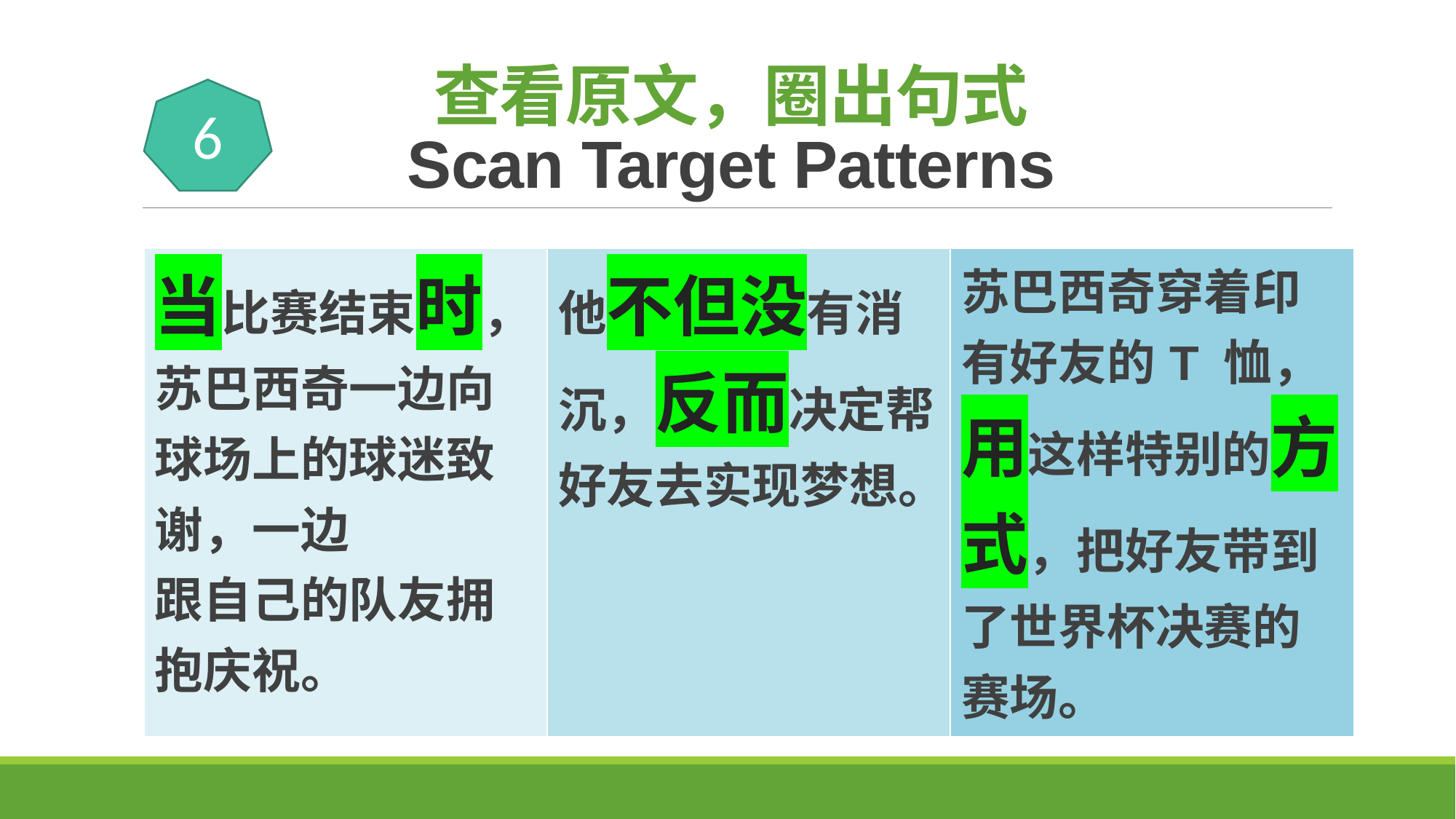

# 查看原文，圈出句式 Scan Target Patterns
6

| 当比赛结束时，苏巴西奇一边向球场上的球迷致谢，一边 跟自己的队友拥抱庆祝。 | 他不但没有消沉，反而决定帮好友去实现梦想。 | 苏巴西奇穿着印有好友的T 恤，用这样特别的方式，把好友带到了世界杯决赛的赛场。 |
| --- | --- | --- |